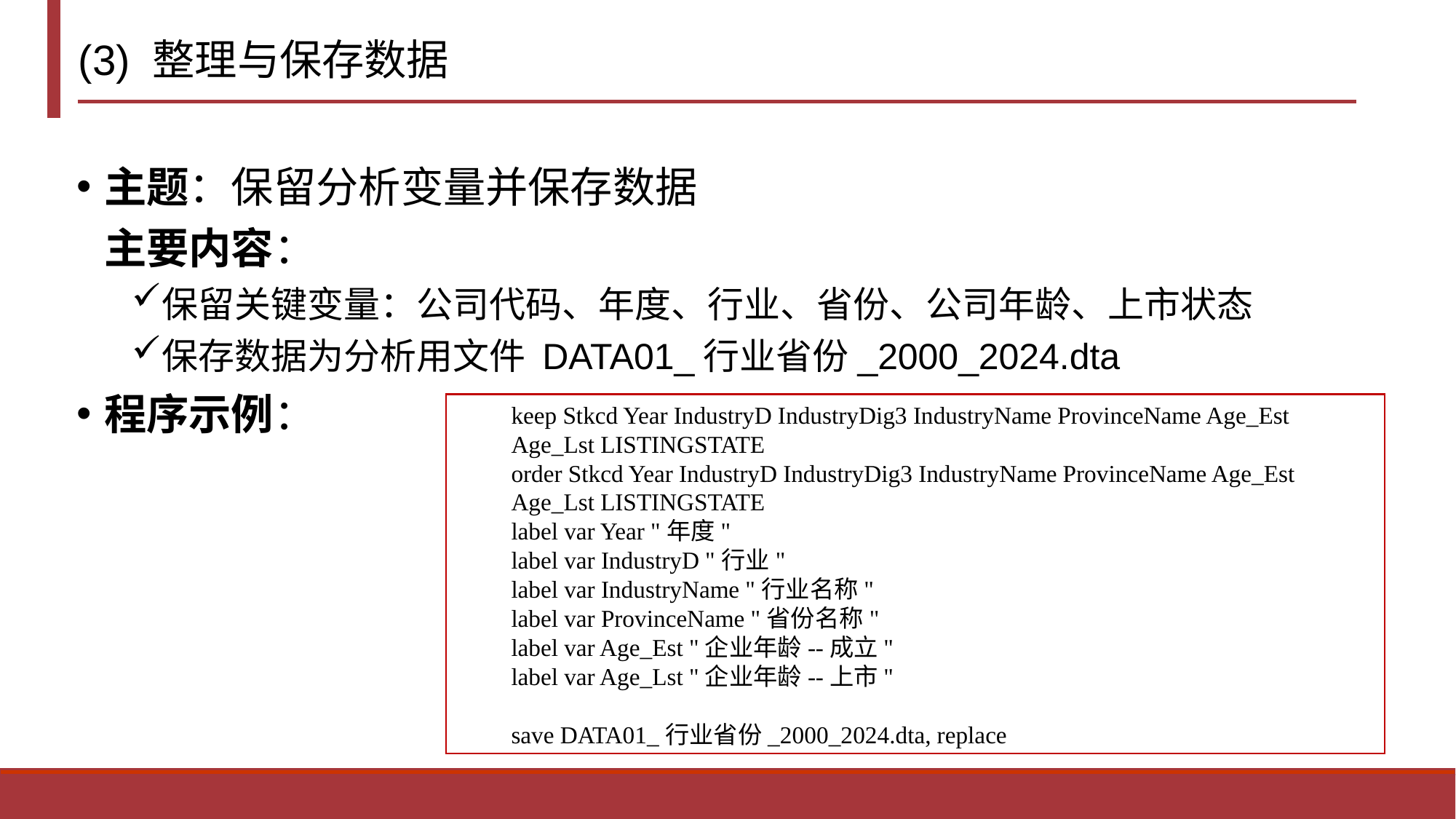

# (3) 整理与保存数据
主题：保留分析变量并保存数据
主要内容：
保留关键变量：公司代码、年度、行业、省份、公司年龄、上市状态
保存数据为分析用文件 DATA01_行业省份_2000_2024.dta
程序示例：

keep Stkcd Year IndustryD IndustryDig3 IndustryName ProvinceName Age_Est Age_Lst LISTINGSTATE
order Stkcd Year IndustryD IndustryDig3 IndustryName ProvinceName Age_Est Age_Lst LISTINGSTATE
label var Year "年度"
label var IndustryD "行业"
label var IndustryName "行业名称"
label var ProvinceName "省份名称"
label var Age_Est "企业年龄--成立"
label var Age_Lst "企业年龄--上市"

save DATA01_行业省份_2000_2024.dta, replace